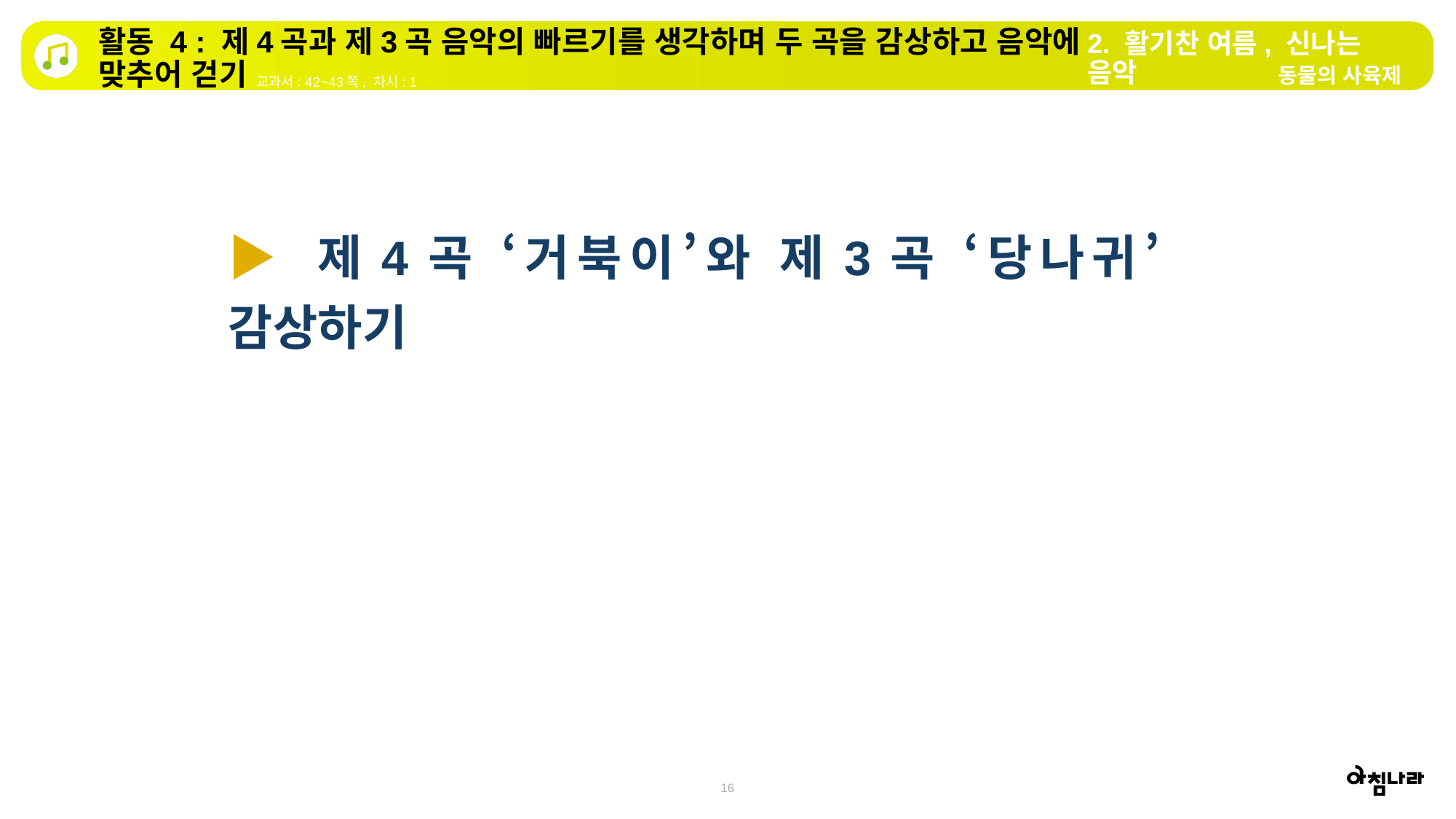

활동 4 : 제4곡과 제3곡 음악의 빠르기를 생각하며 두 곡을 감상하고 음악에 맞추어 걷기
2. 활기찬 여름, 신나는 음악
동물의 사육제
교과서: 42~43쪽, 차시: 1
▶ 제4곡 ‘거북이’와 제3곡 ‘당나귀’ 감상하기
16